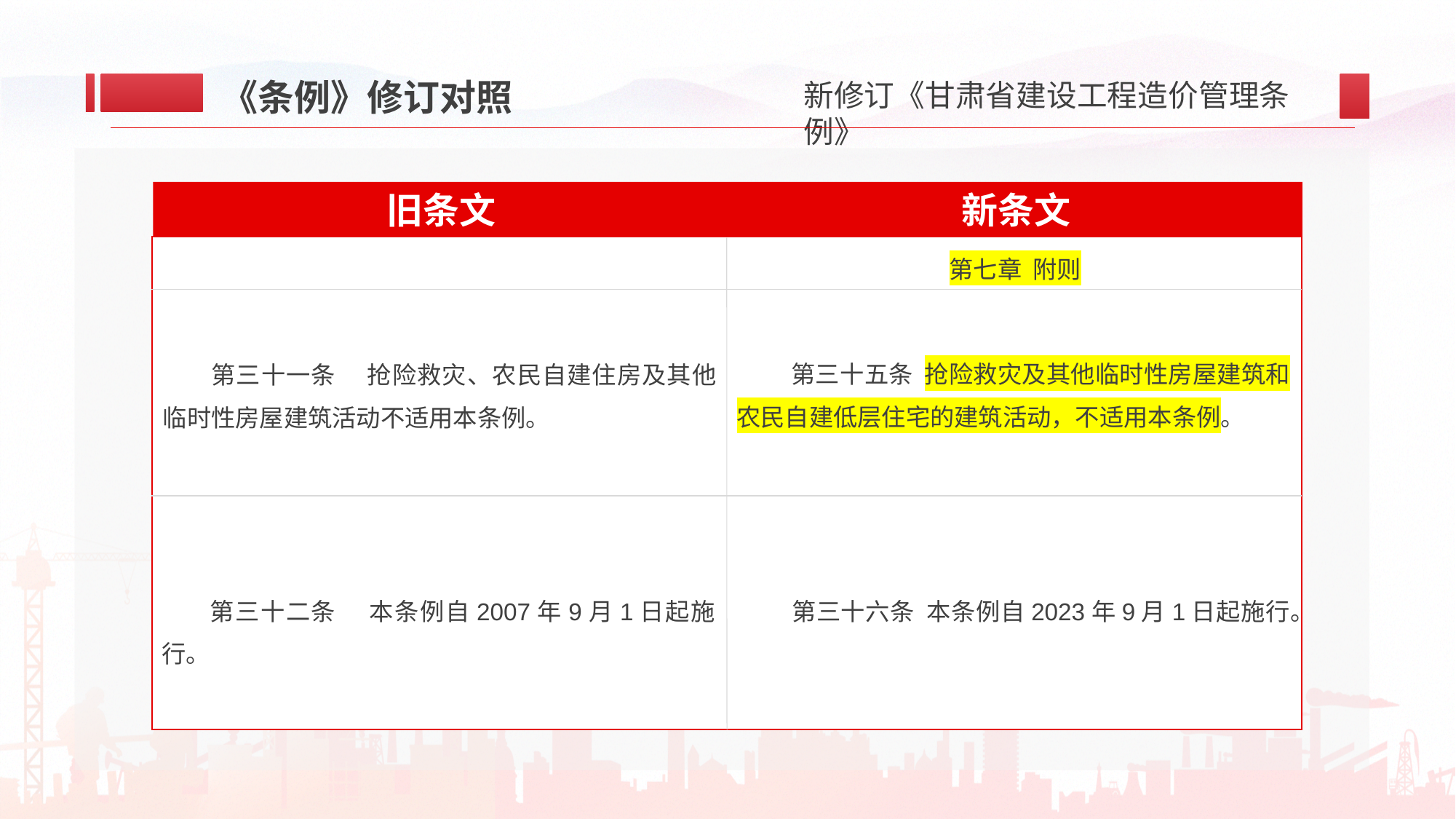

《条例》修订对照
新条文
旧条文

第七章  附则
第三十五条  抢险救灾及其他临时性房屋建筑和农民自建低层住宅的建筑活动，不适用本条例。
第三十一条     抢险救灾、农民自建住房及其他临时性房屋建筑活动不适用本条例。

第三十二条     本条例自2007年9月1日起施行。
第三十六条  本条例自2023年9月1日起施行。